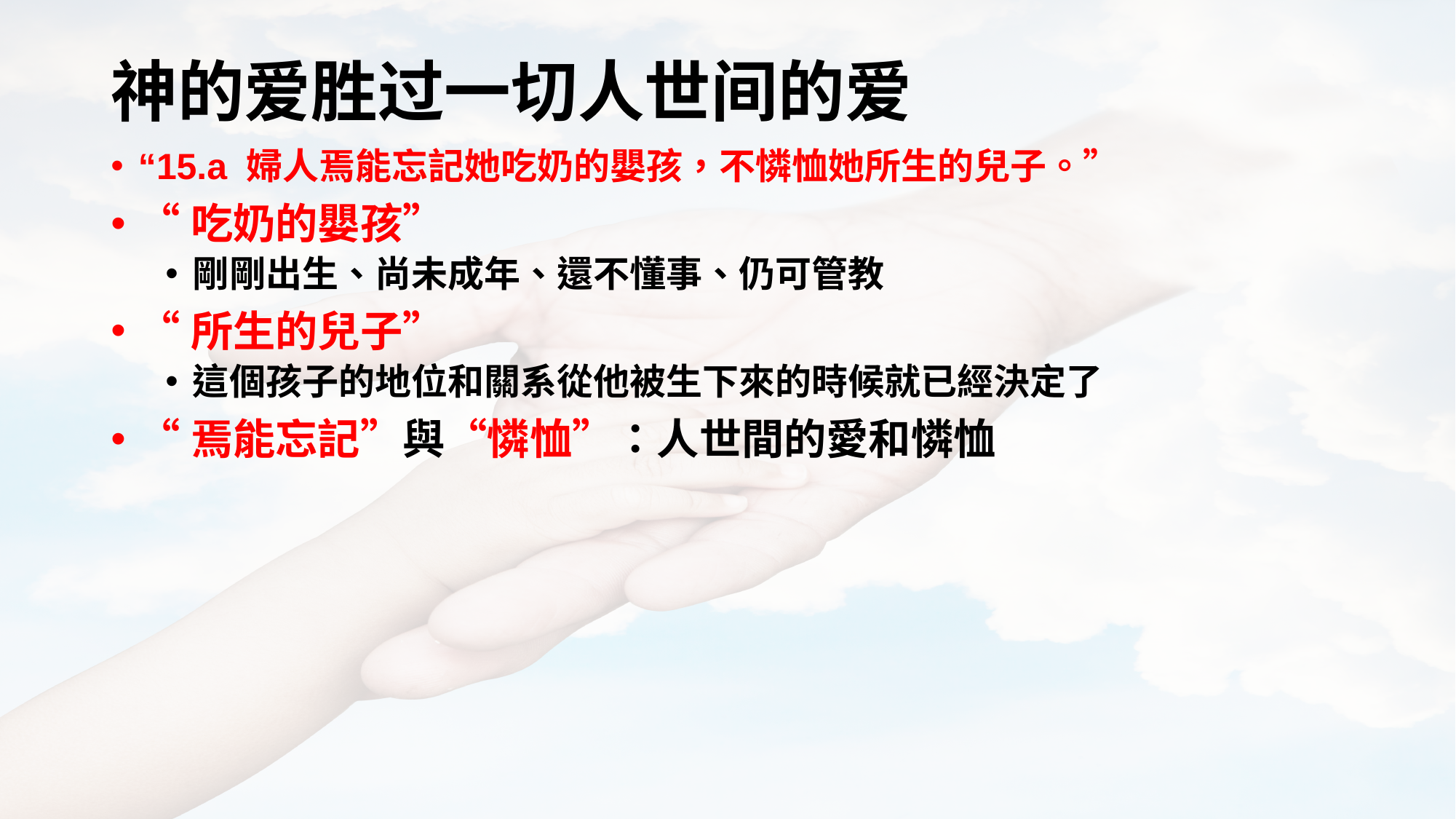

# 神的爱胜过一切人世间的爱
“15.a 婦人焉能忘記她吃奶的嬰孩，不憐恤她所生的兒子。”
“吃奶的嬰孩”
剛剛出生、尚未成年、還不懂事、仍可管教
“所生的兒子”
這個孩子的地位和關系從他被生下來的時候就已經決定了
“焉能忘記”與“憐恤”：人世間的愛和憐恤